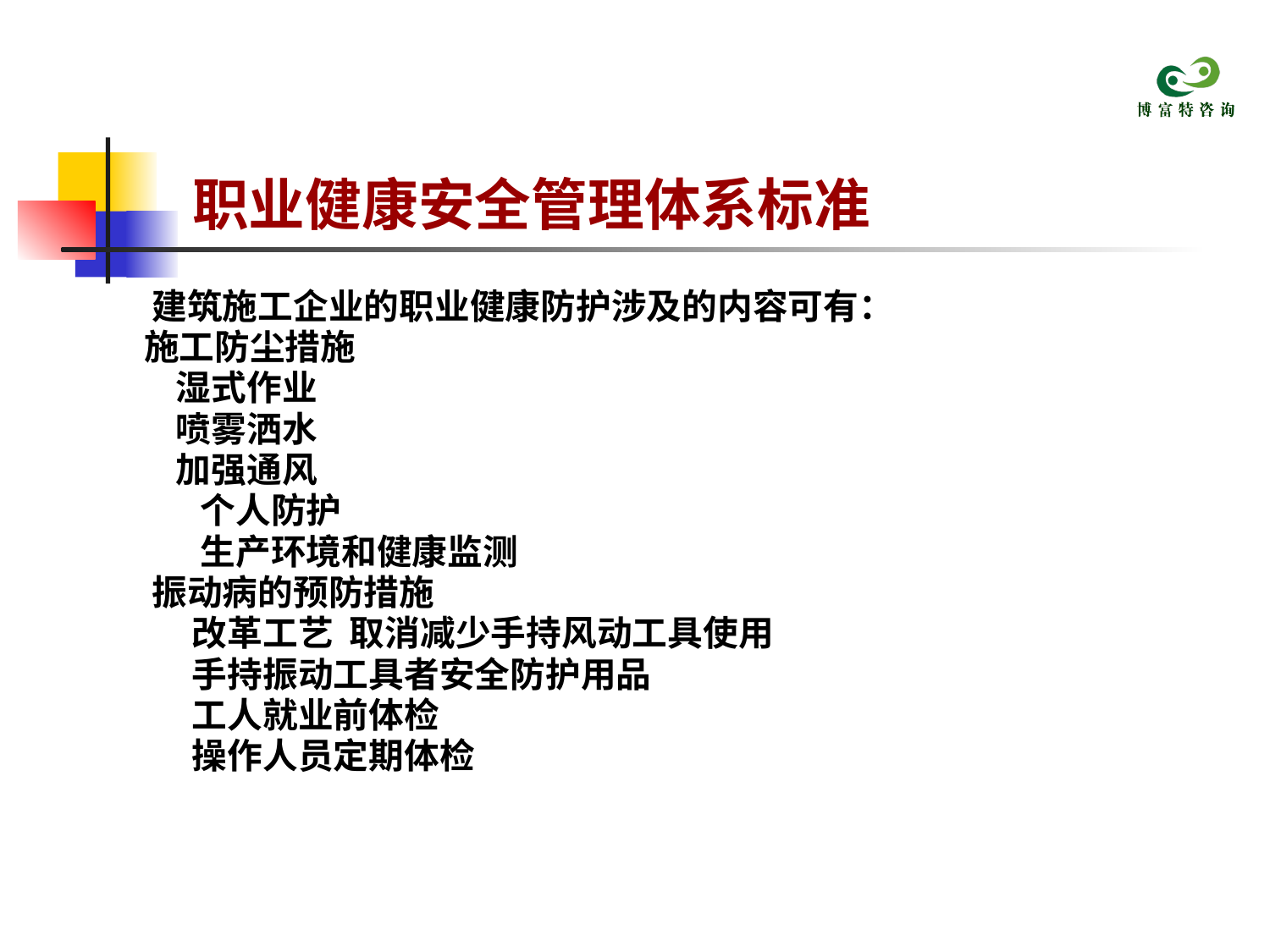

# 职业健康安全管理体系标准
  建筑施工企业的职业健康防护涉及的内容可有：
 施工防尘措施
     湿式作业
     喷雾洒水
     加强通风
        个人防护
        生产环境和健康监测
  振动病的预防措施
       改革工艺  取消减少手持风动工具使用
       手持振动工具者安全防护用品
       工人就业前体检
       操作人员定期体检

117